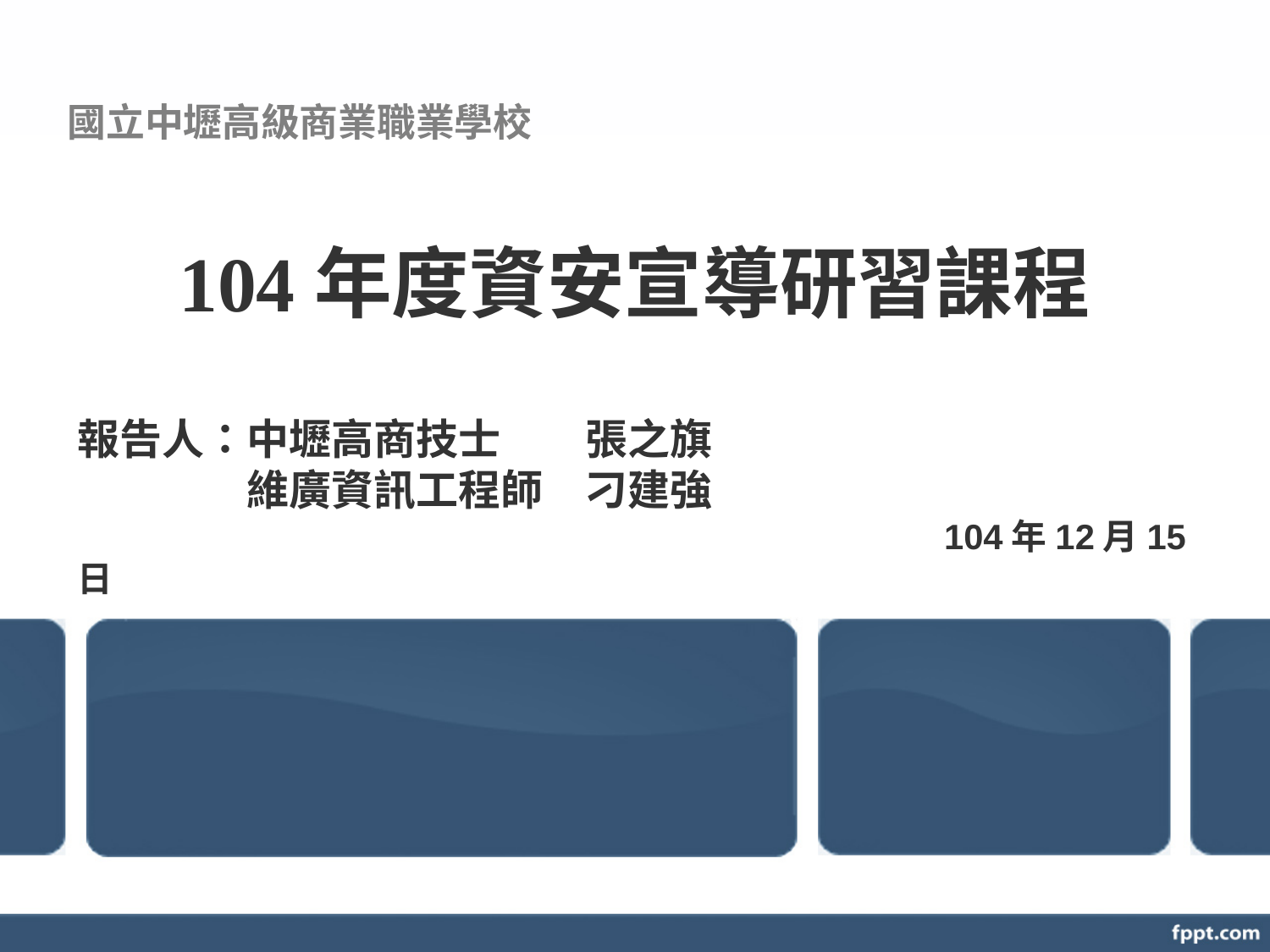

國立中壢高級商業職業學校
# 104年度資安宣導研習課程
報告人：中壢高商技士　　張之旗
　　　　維廣資訊工程師　刁建強
                                                                                         104年12月15日